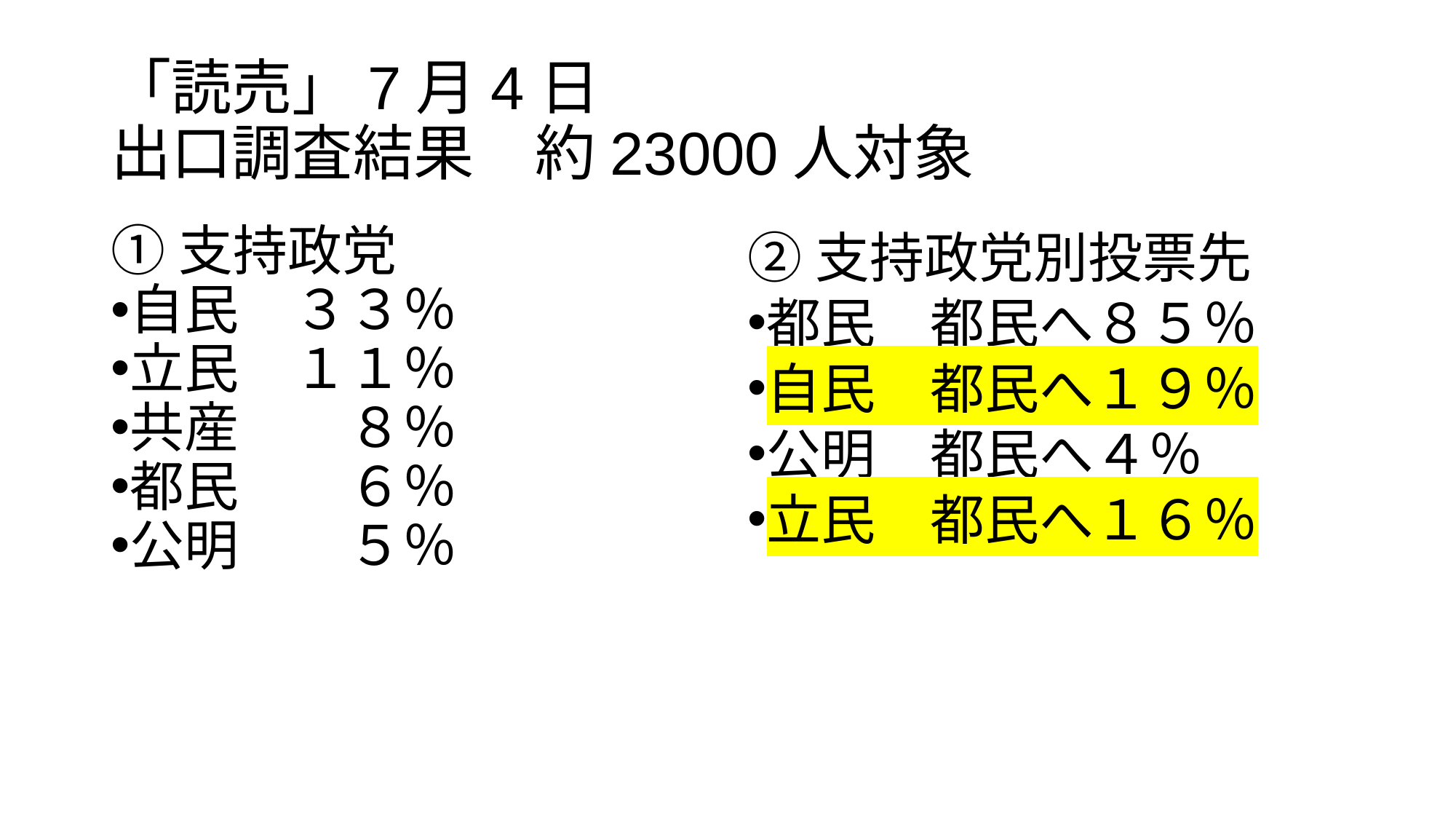

# 「読売」7月4日 出口調査結果　約23000人対象
①支持政党
自民　３３％
立民　１１％
共産　　８％
都民　　６％
公明　　５％

②支持政党別投票先
都民　都民へ８５％
自民　都民へ１９％
公明　都民へ４％
立民　都民へ１６％